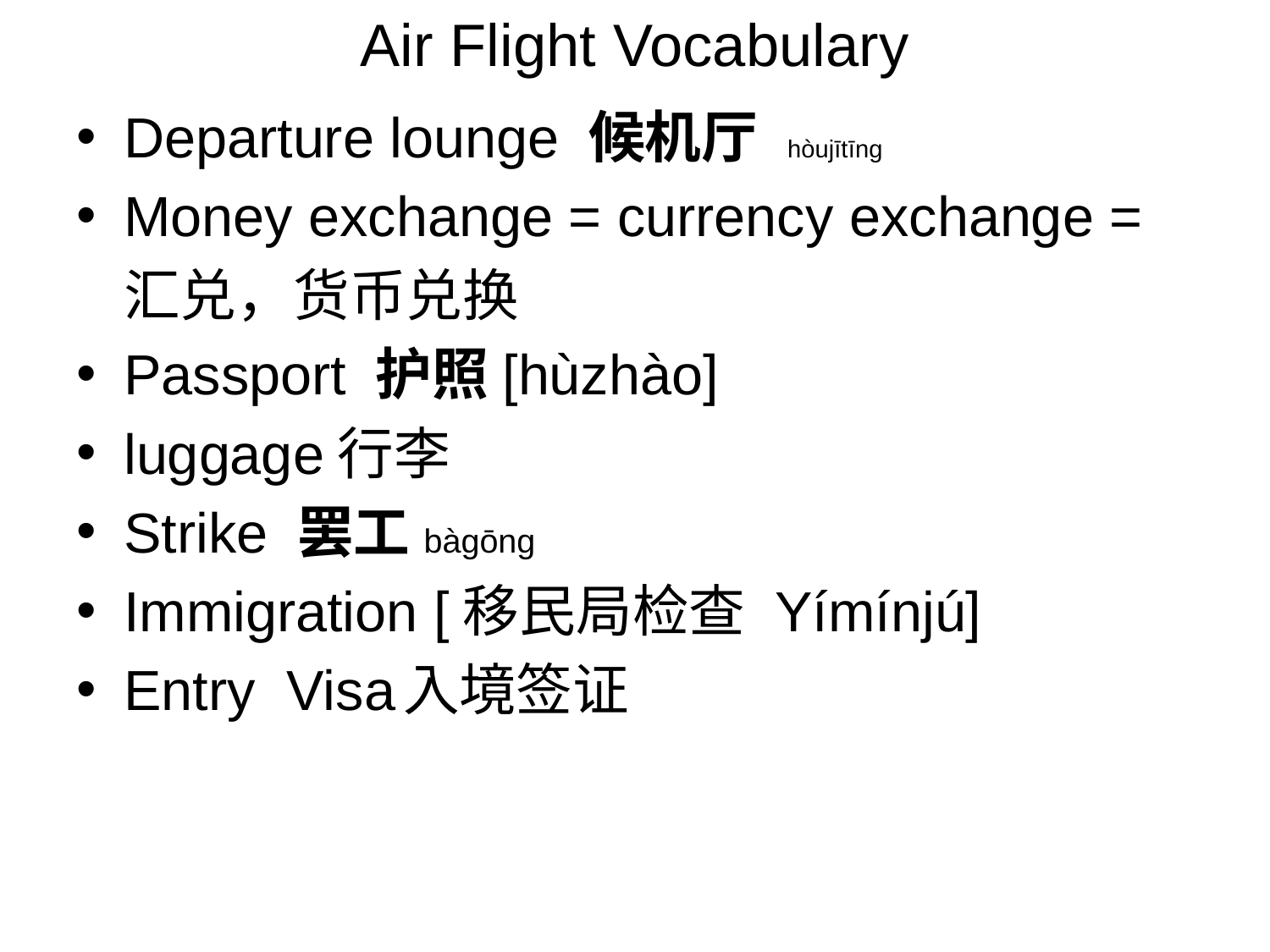

# Air Flight Vocabulary
Departure lounge 候机厅 hòujītīng
Money exchange = currency exchange =
	汇兑，货币兑换
Passport 护照[hùzhào]
luggage行李
Strike 罢工bàgōng
Immigration [移民局检查 Yímínjú]
Entry  Visa 入境签证